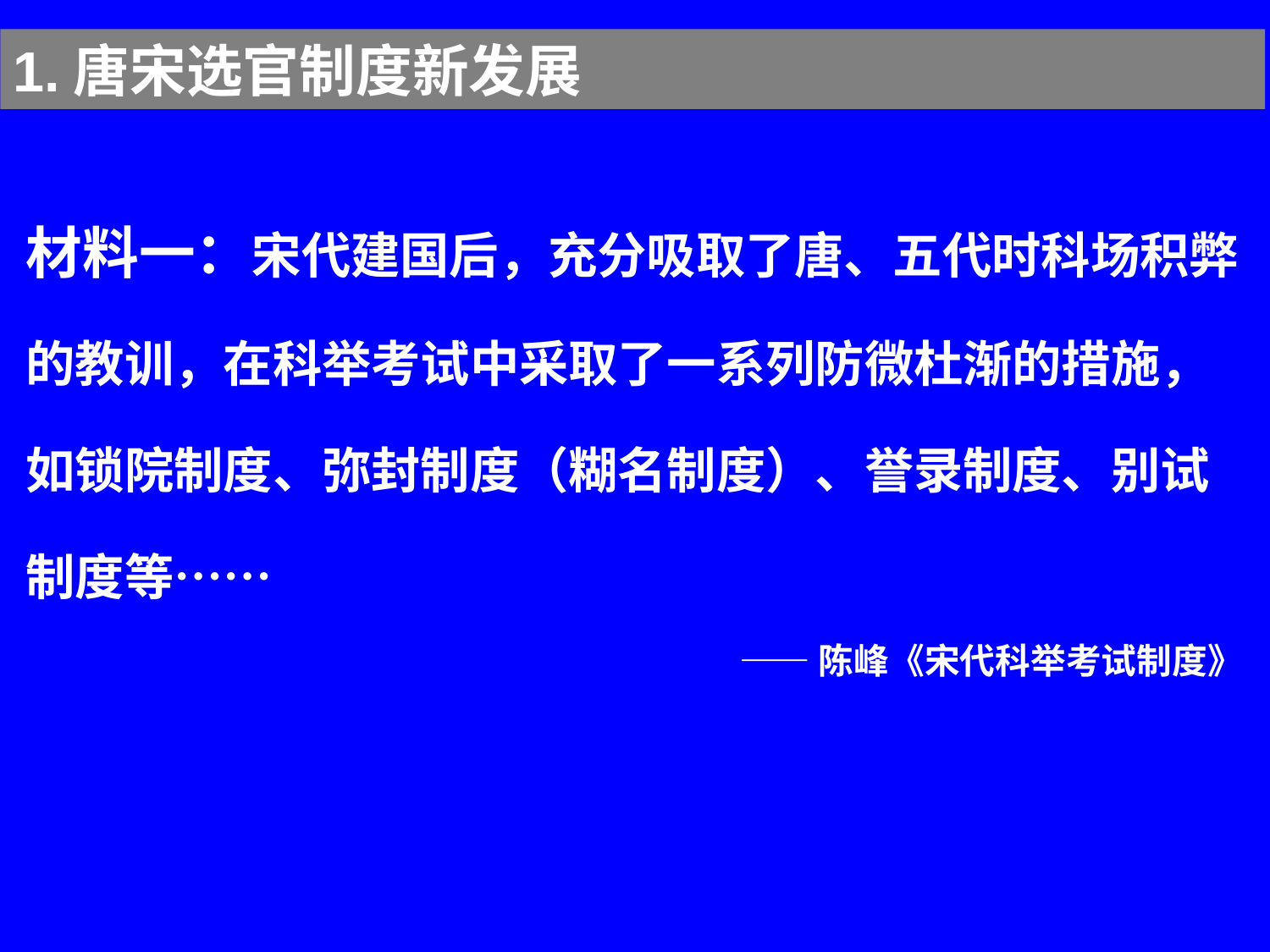

1.唐宋选官制度新发展
材料一：宋代建国后，充分吸取了唐、五代时科场积弊的教训，在科举考试中采取了一系列防微杜渐的措施，如锁院制度、弥封制度（糊名制度）、誉录制度、别试制度等……
——陈峰《宋代科举考试制度》